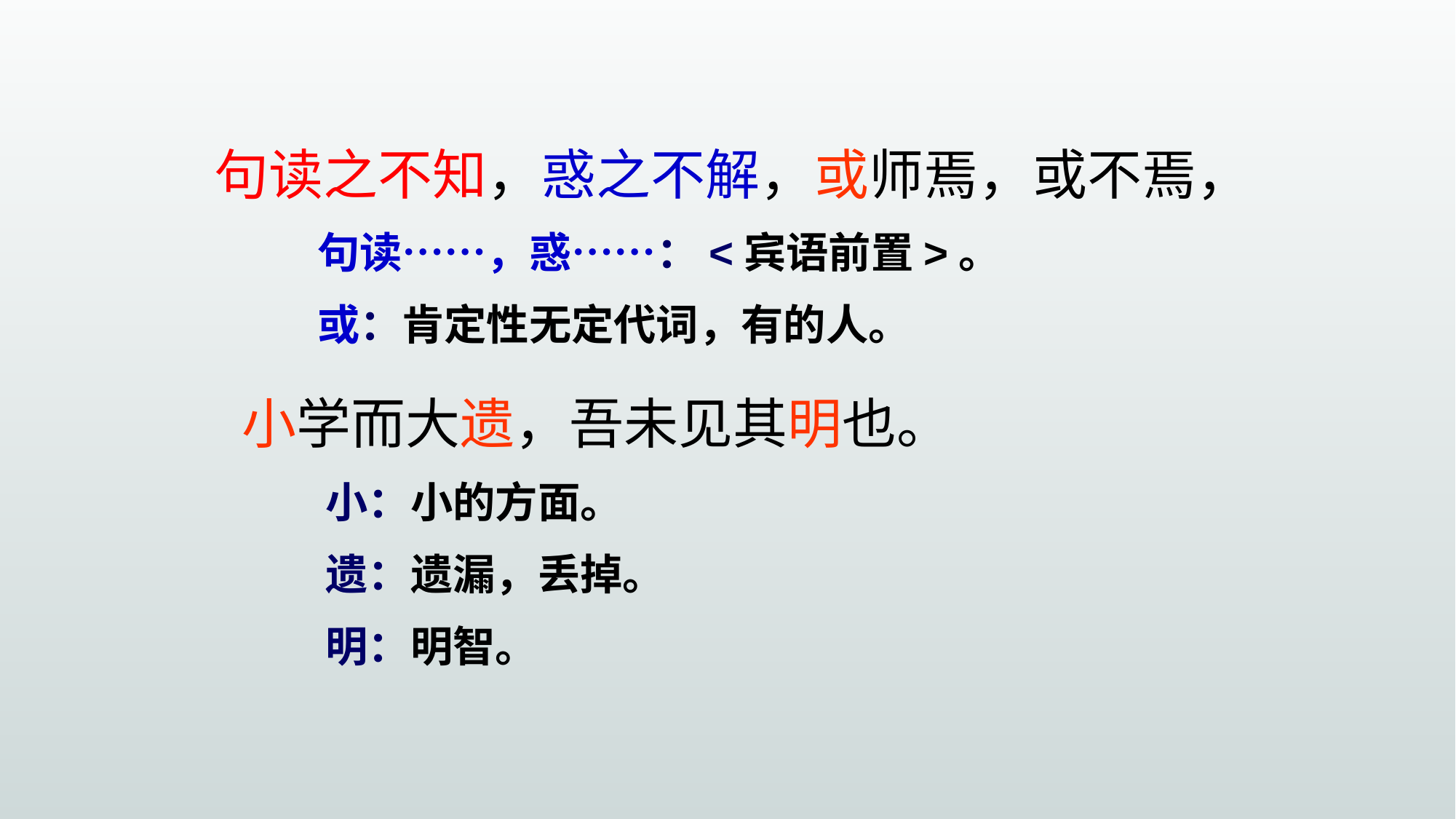

句读之不知，惑之不解，或师焉，或不焉，
句读……，惑……：<宾语前置>。
或：肯定性无定代词，有的人。
小学而大遗，吾未见其明也。
小：小的方面。
遗：遗漏，丢掉。
明：明智。